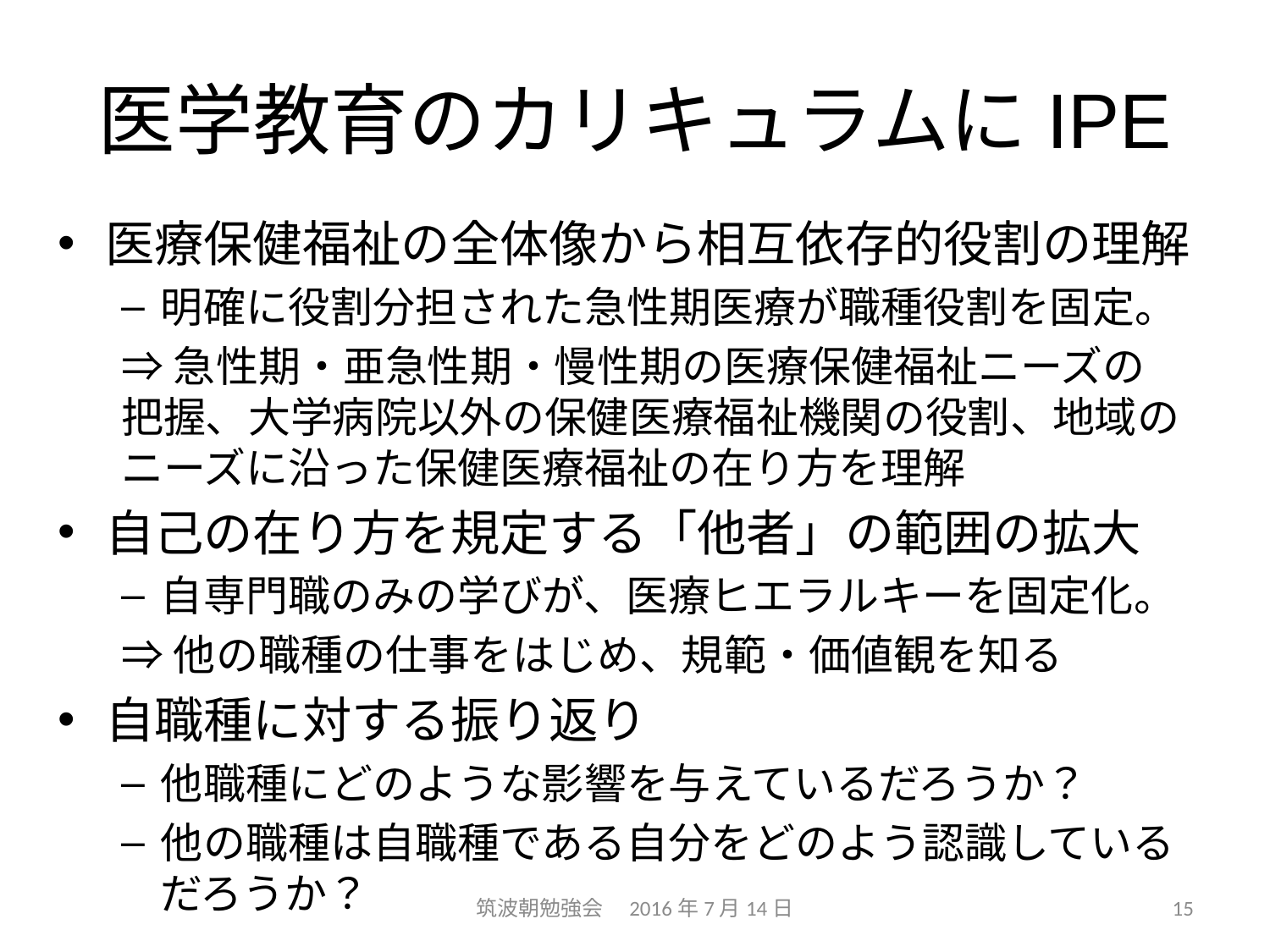

# 医学教育のカリキュラムにIPE
医療保健福祉の全体像から相互依存的役割の理解
明確に役割分担された急性期医療が職種役割を固定。
⇒急性期・亜急性期・慢性期の医療保健福祉ニーズの　把握、大学病院以外の保健医療福祉機関の役割、地域のニーズに沿った保健医療福祉の在り方を理解
自己の在り方を規定する「他者」の範囲の拡大
自専門職のみの学びが、医療ヒエラルキーを固定化。
⇒他の職種の仕事をはじめ、規範・価値観を知る
自職種に対する振り返り
他職種にどのような影響を与えているだろうか？
他の職種は自職種である自分をどのよう認識しているだろうか？

筑波朝勉強会　2016年7月14日
15